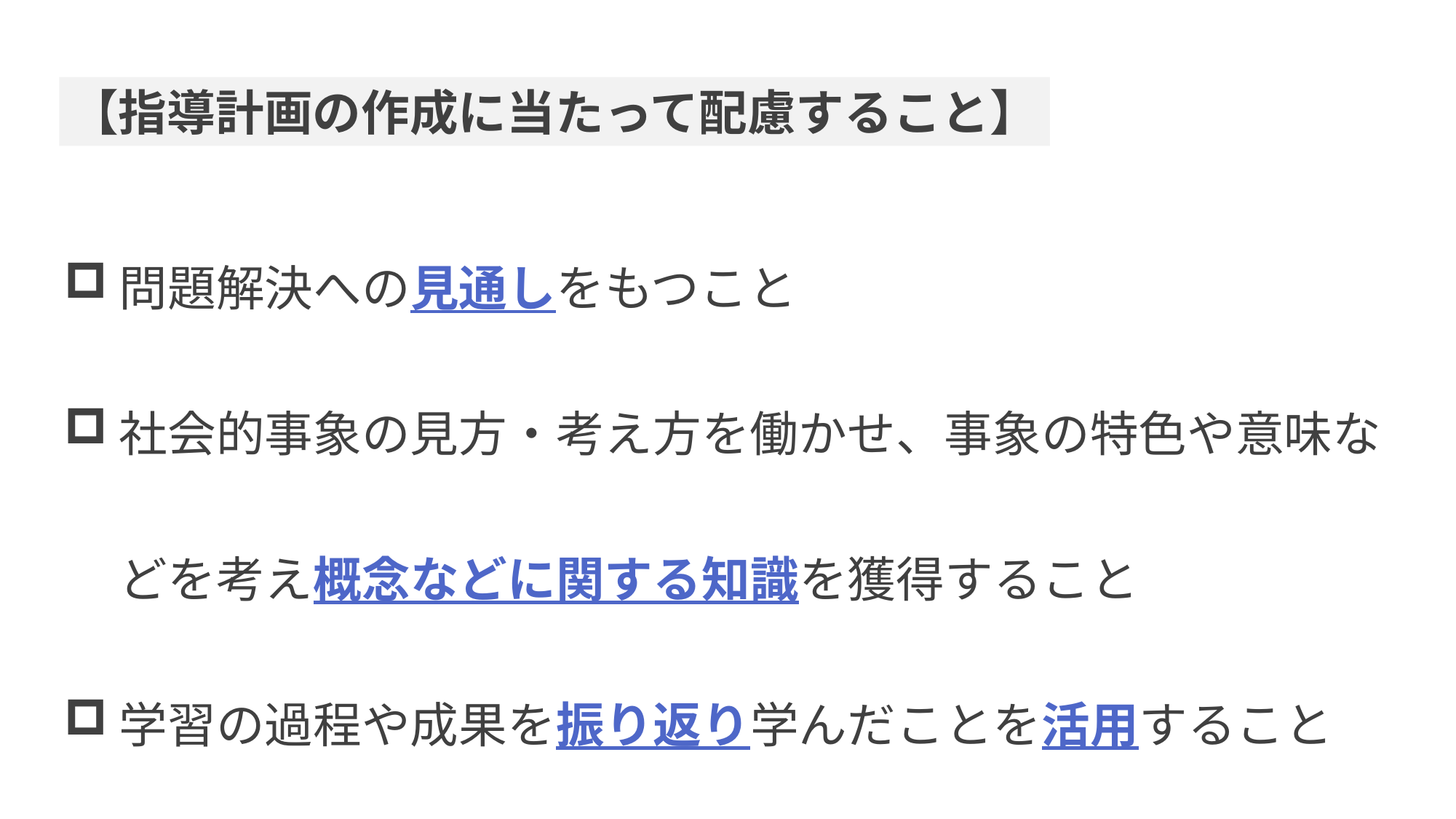

【指導計画の作成に当たって配慮すること】
問題解決への見通しをもつこと
社会的事象の見方・考え方を働かせ、事象の特色や意味などを考え概念などに関する知識を獲得すること
学習の過程や成果を振り返り学んだことを活用すること